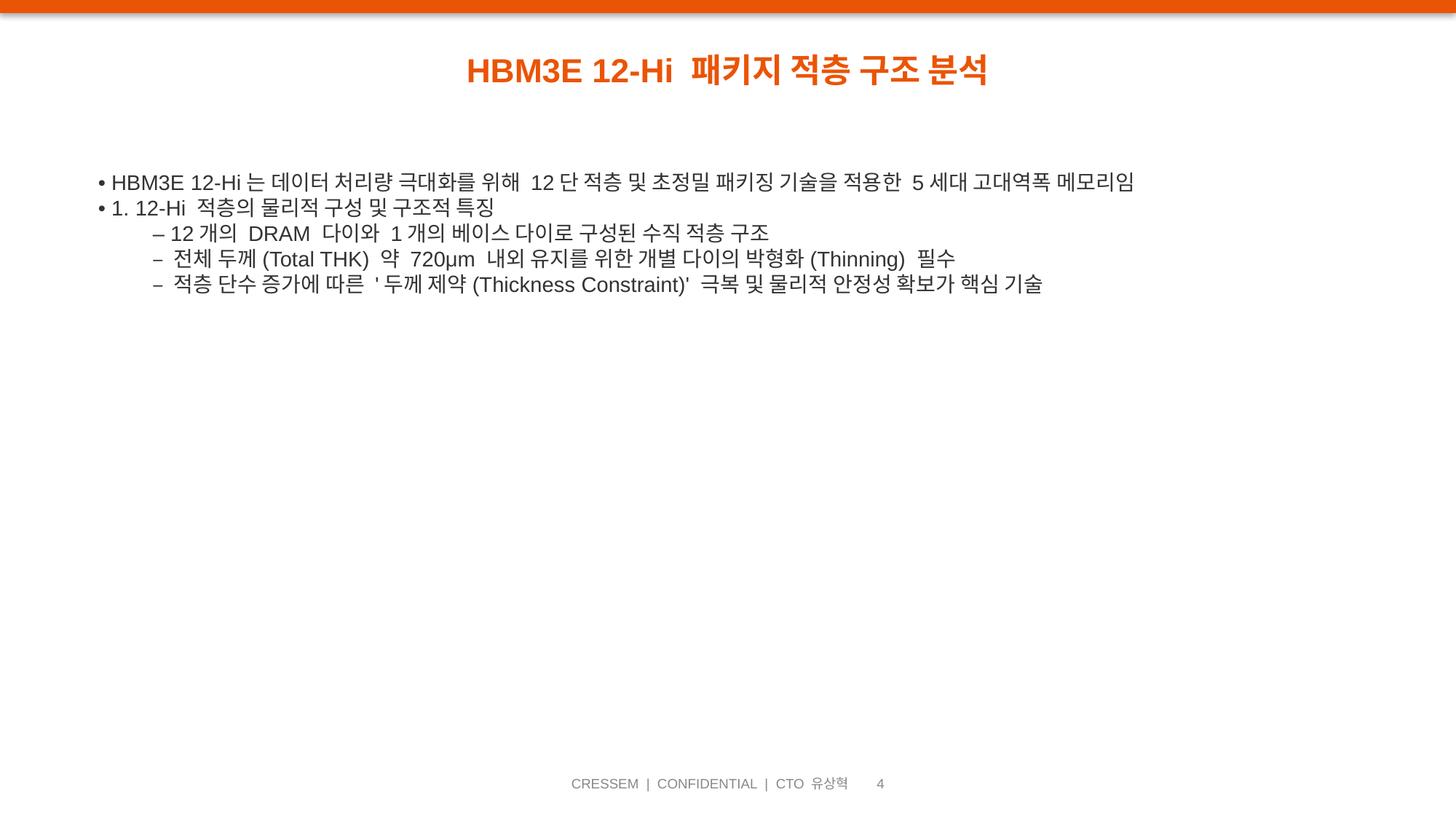

HBM3E 12-Hi 패키지 적층 구조 분석
• HBM3E 12-Hi는 데이터 처리량 극대화를 위해 12단 적층 및 초정밀 패키징 기술을 적용한 5세대 고대역폭 메모리임
• 1. 12-Hi 적층의 물리적 구성 및 구조적 특징
– 12개의 DRAM 다이와 1개의 베이스 다이로 구성된 수직 적층 구조
– 전체 두께(Total THK) 약 720μm 내외 유지를 위한 개별 다이의 박형화(Thinning) 필수
– 적층 단수 증가에 따른 '두께 제약(Thickness Constraint)' 극복 및 물리적 안정성 확보가 핵심 기술
CRESSEM  |  CONFIDENTIAL  |  CTO 유상혁        4